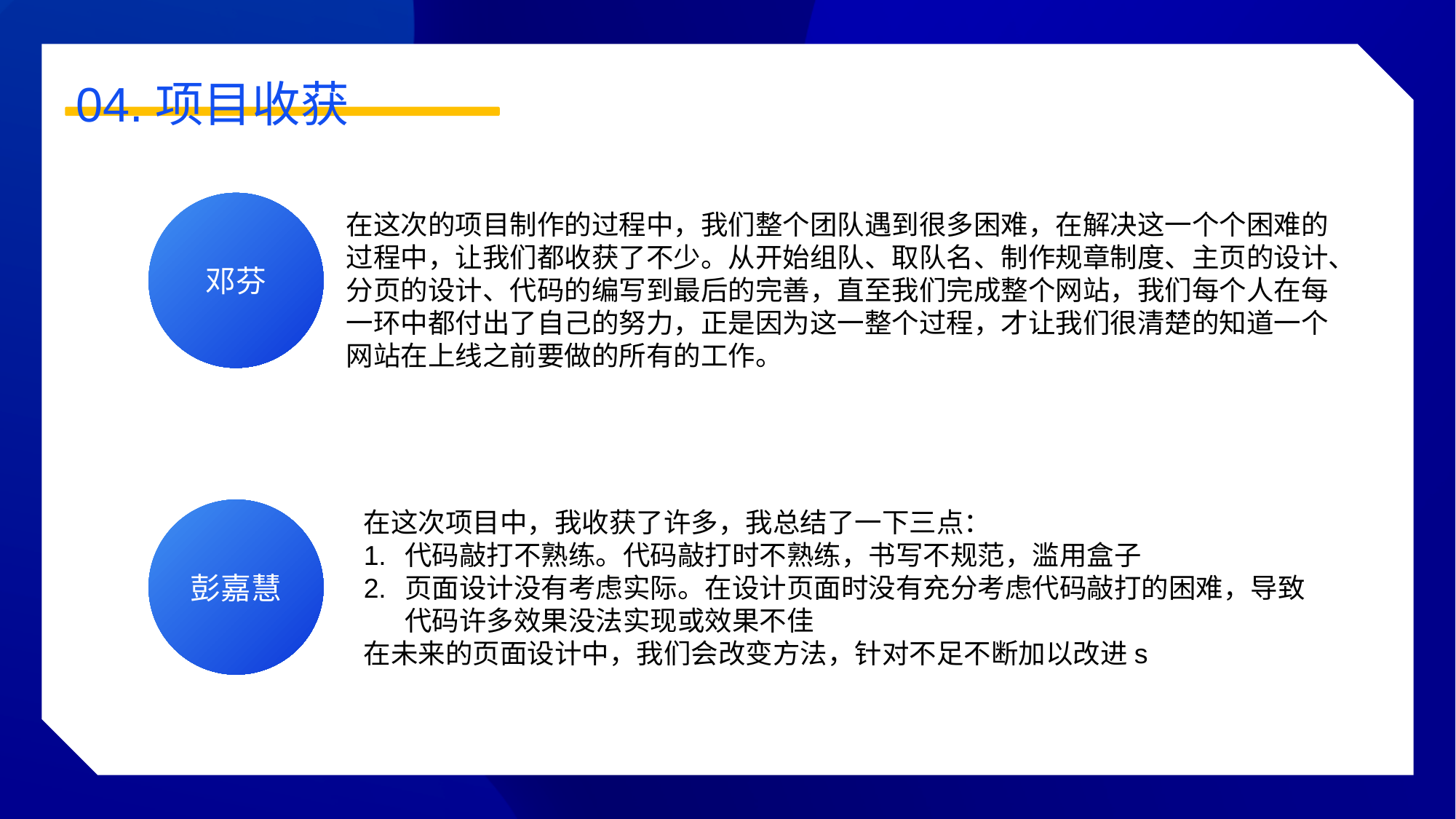

04.项目收获
邓芬
在这次的项目制作的过程中，我们整个团队遇到很多困难，在解决这一个个困难的过程中，让我们都收获了不少。从开始组队、取队名、制作规章制度、主页的设计、分页的设计、代码的编写到最后的完善，直至我们完成整个网站，我们每个人在每一环中都付出了自己的努力，正是因为这一整个过程，才让我们很清楚的知道一个网站在上线之前要做的所有的工作。
彭嘉慧
在这次项目中，我收获了许多，我总结了一下三点：
代码敲打不熟练。代码敲打时不熟练，书写不规范，滥用盒子
页面设计没有考虑实际。在设计页面时没有充分考虑代码敲打的困难，导致代码许多效果没法实现或效果不佳
在未来的页面设计中，我们会改变方法，针对不足不断加以改进s